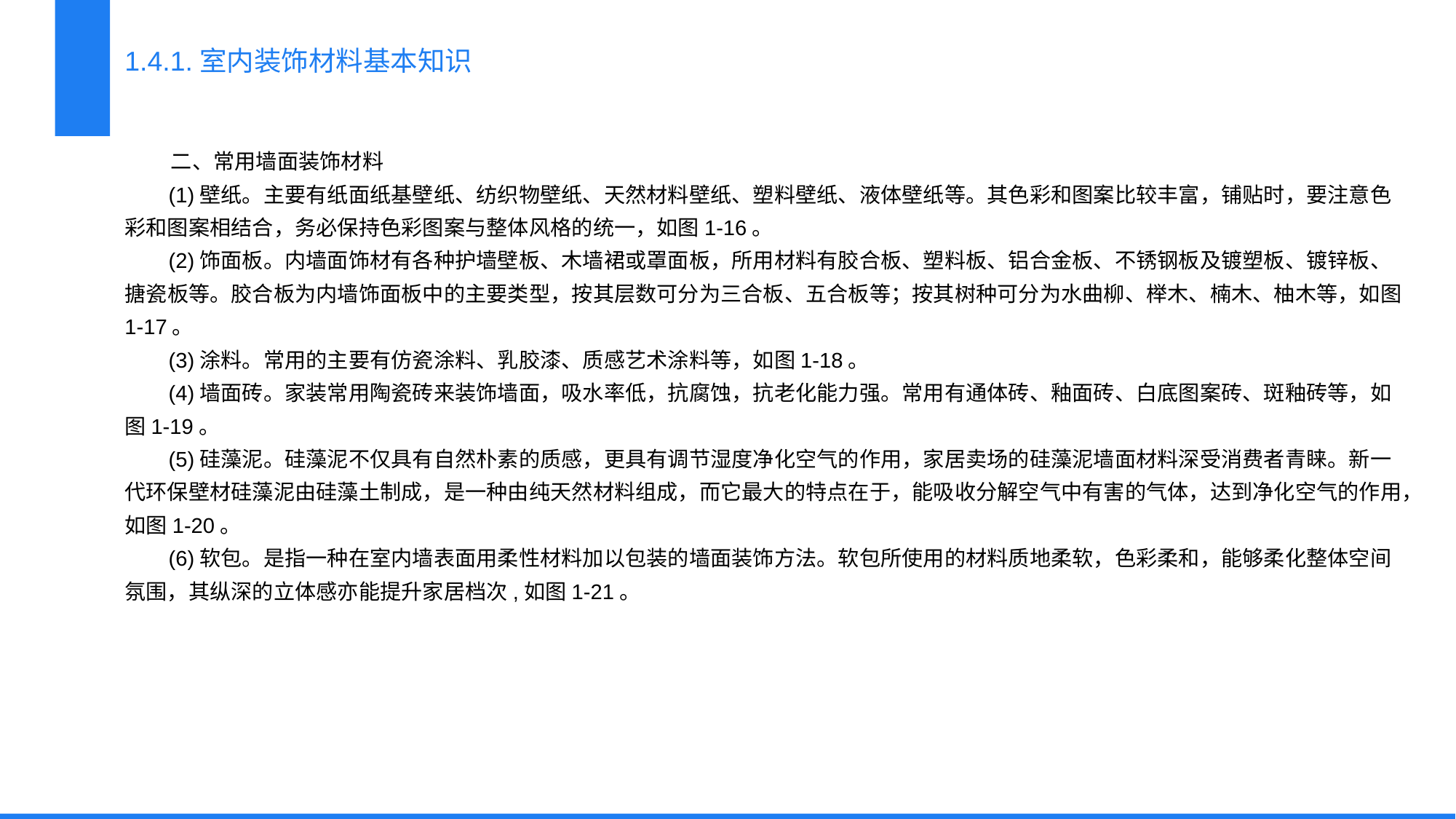

1.4.1.室内装饰材料基本知识
  二、常用墙面装饰材料
  (1)壁纸。主要有纸面纸基壁纸、纺织物壁纸、天然材料壁纸、塑料壁纸、液体壁纸等。其色彩和图案比较丰富，铺贴时，要注意色彩和图案相结合，务必保持色彩图案与整体风格的统一，如图1-16。
  (2)饰面板。内墙面饰材有各种护墙壁板、木墙裙或罩面板，所用材料有胶合板、塑料板、铝合金板、不锈钢板及镀塑板、镀锌板、搪瓷板等。胶合板为内墙饰面板中的主要类型，按其层数可分为三合板、五合板等；按其树种可分为水曲柳、榉木、楠木、柚木等，如图1-17。
  (3)涂料。常用的主要有仿瓷涂料、乳胶漆、质感艺术涂料等，如图1-18。
  (4)墙面砖。家装常用陶瓷砖来装饰墙面，吸水率低，抗腐蚀，抗老化能力强。常用有通体砖、釉面砖、白底图案砖、斑釉砖等，如图1-19。
  (5)硅藻泥。硅藻泥不仅具有自然朴素的质感，更具有调节湿度净化空气的作用，家居卖场的硅藻泥墙面材料深受消费者青睐。新一代环保壁材硅藻泥由硅藻土制成，是一种由纯天然材料组成，而它最大的特点在于，能吸收分解空气中有害的气体，达到净化空气的作用，如图1-20。
  (6)软包。是指一种在室内墙表面用柔性材料加以包装的墙面装饰方法。软包所使用的材料质地柔软，色彩柔和，能够柔化整体空间氛围，其纵深的立体感亦能提升家居档次,如图1-21。